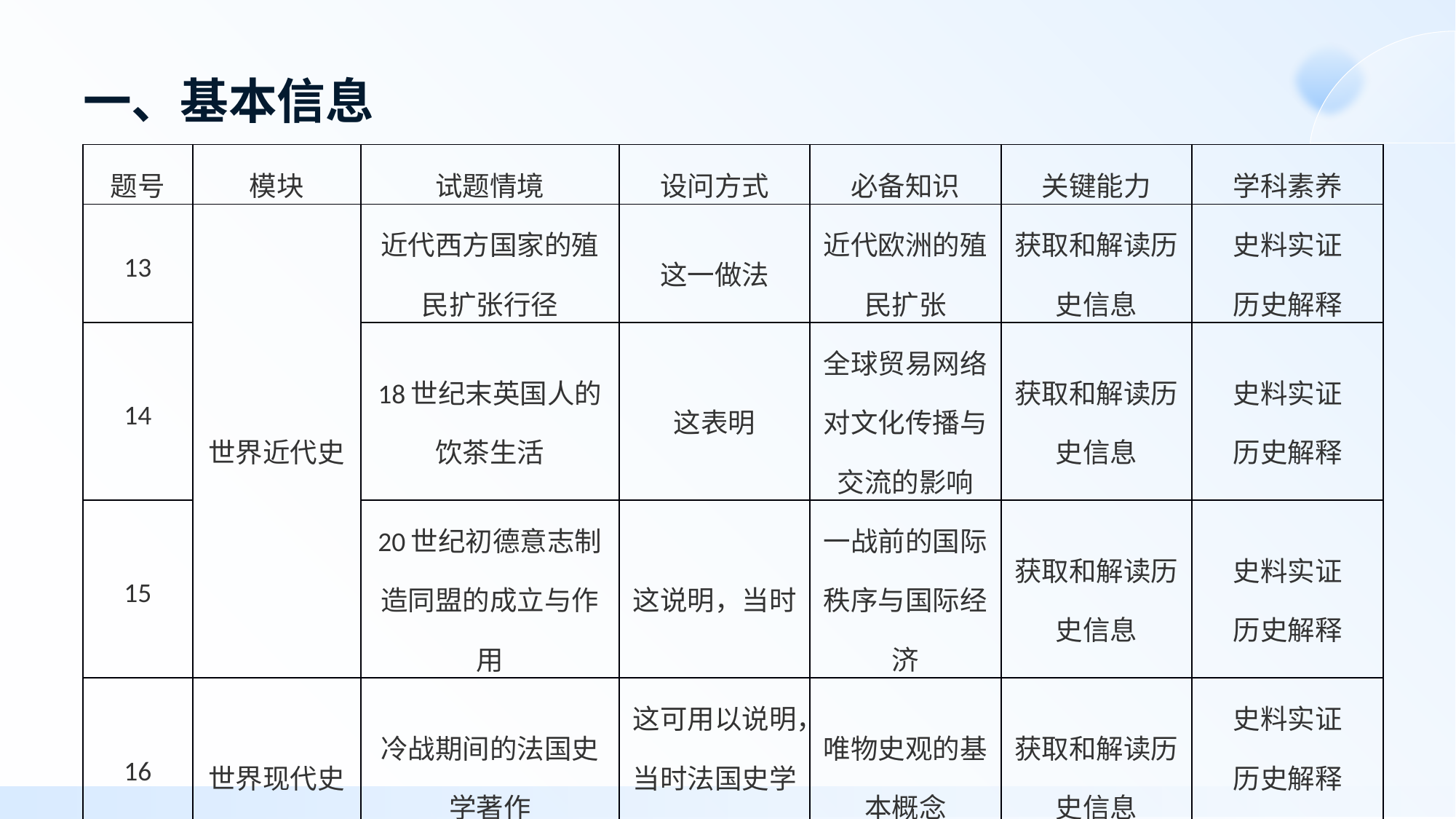

# 一、基本信息
| 题号 | 模块 | 试题情境 | 设问方式 | 必备知识 | 关键能力 | 学科素养 |
| --- | --- | --- | --- | --- | --- | --- |
| 13 | 世界近代史 | 近代西方国家的殖民扩张行径 | 这一做法 | 近代欧洲的殖民扩张 | 获取和解读历史信息 | 史料实证 历史解释 |
| 14 |  | 18世纪末英国人的饮茶生活 | 这表明 | 全球贸易网络对文化传播与交流的影响 | 获取和解读历史信息 | 史料实证 历史解释 |
| 15 |  | 20世纪初德意志制造同盟的成立与作用 | 这说明，当时 | 一战前的国际秩序与国际经济 | 获取和解读历史信息 | 史料实证 历史解释 |
| 16 | 世界现代史 | 冷战期间的法国史学著作 | 这可用以说明，当时法国史学家 | 唯物史观的基本概念 | 获取和解读历史信息 | 史料实证 历史解释 唯物史观 |